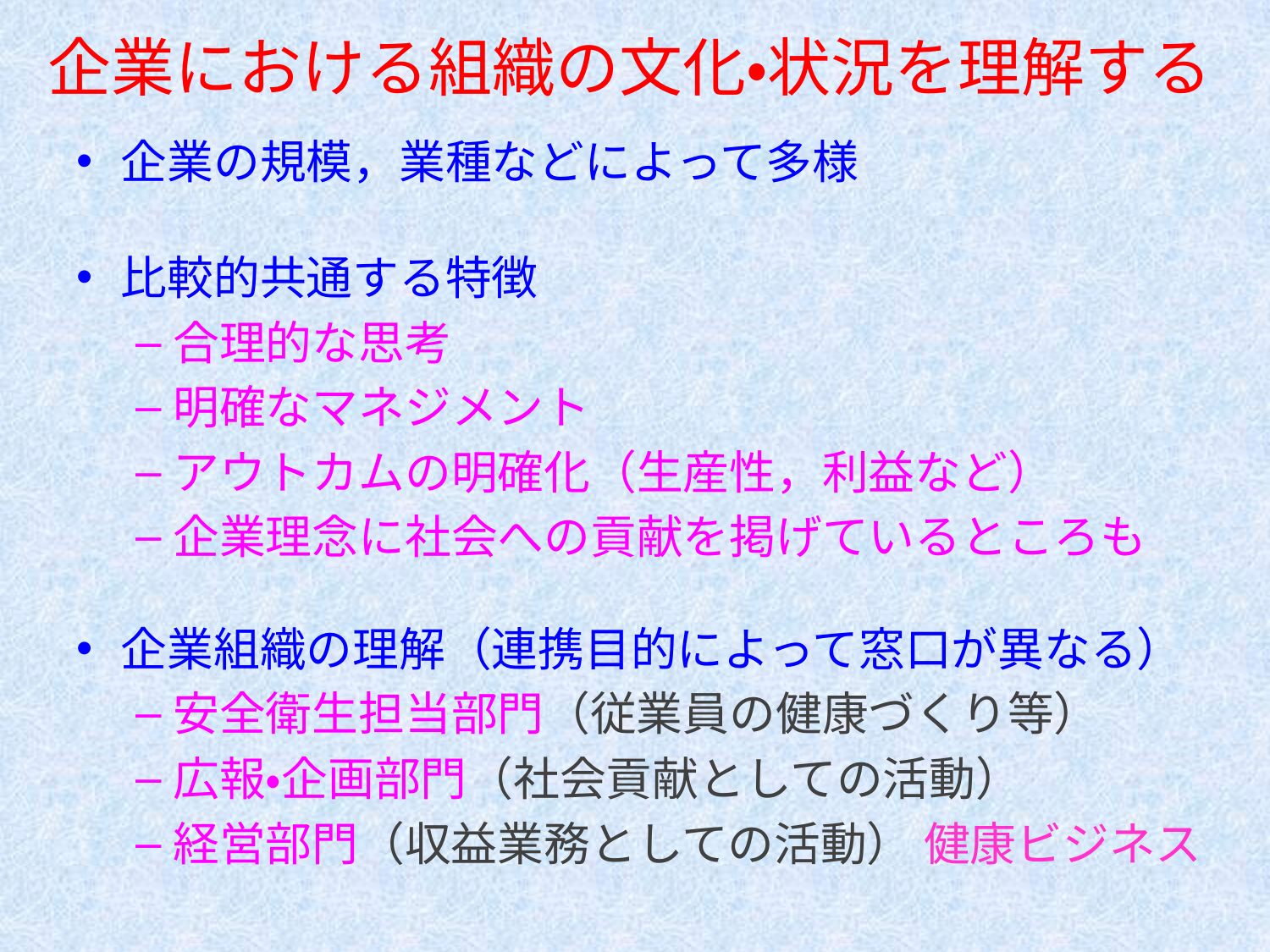

# 企業における組織の文化・状況を理解する
企業の規模，業種などによって多様

比較的共通する特徴
合理的な思考
明確なマネジメント
アウトカムの明確化（生産性，利益など）
企業理念に社会への貢献を掲げているところも

企業組織の理解（連携目的によって窓口が異なる）
安全衛生担当部門（従業員の健康づくり等）
広報・企画部門（社会貢献としての活動）
経営部門（収益業務としての活動） 健康ビジネス